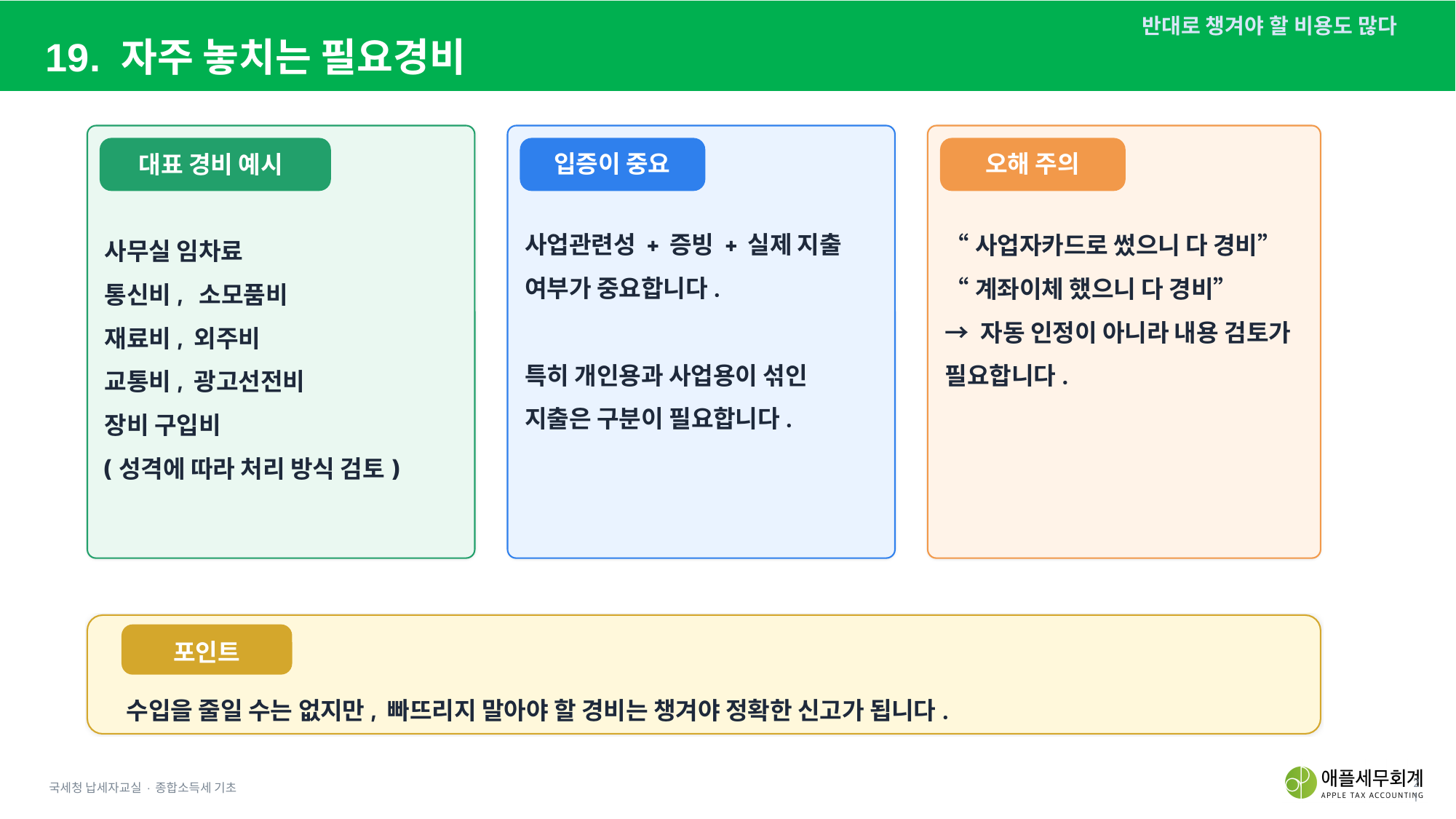

반대로 챙겨야 할 비용도 많다
19. 자주 놓치는 필요경비

대표 경비 예시
입증이 중요
오해 주의
사무실 임차료
통신비,  소모품비
재료비, 외주비
교통비, 광고선전비
장비 구입비
(성격에 따라 처리 방식 검토)
사업관련성 + 증빙 + 실제 지출 여부가 중요합니다.

특히 개인용과 사업용이 섞인 지출은 구분이 필요합니다.
“사업자카드로 썼으니 다 경비”
“계좌이체 했으니 다 경비”
→ 자동 인정이 아니라 내용 검토가 필요합니다.

포인트
수입을 줄일 수는 없지만, 빠뜨리지 말아야 할 경비는 챙겨야 정확한 신고가 됩니다.
국세청 납세자교실 · 종합소득세 기초
21